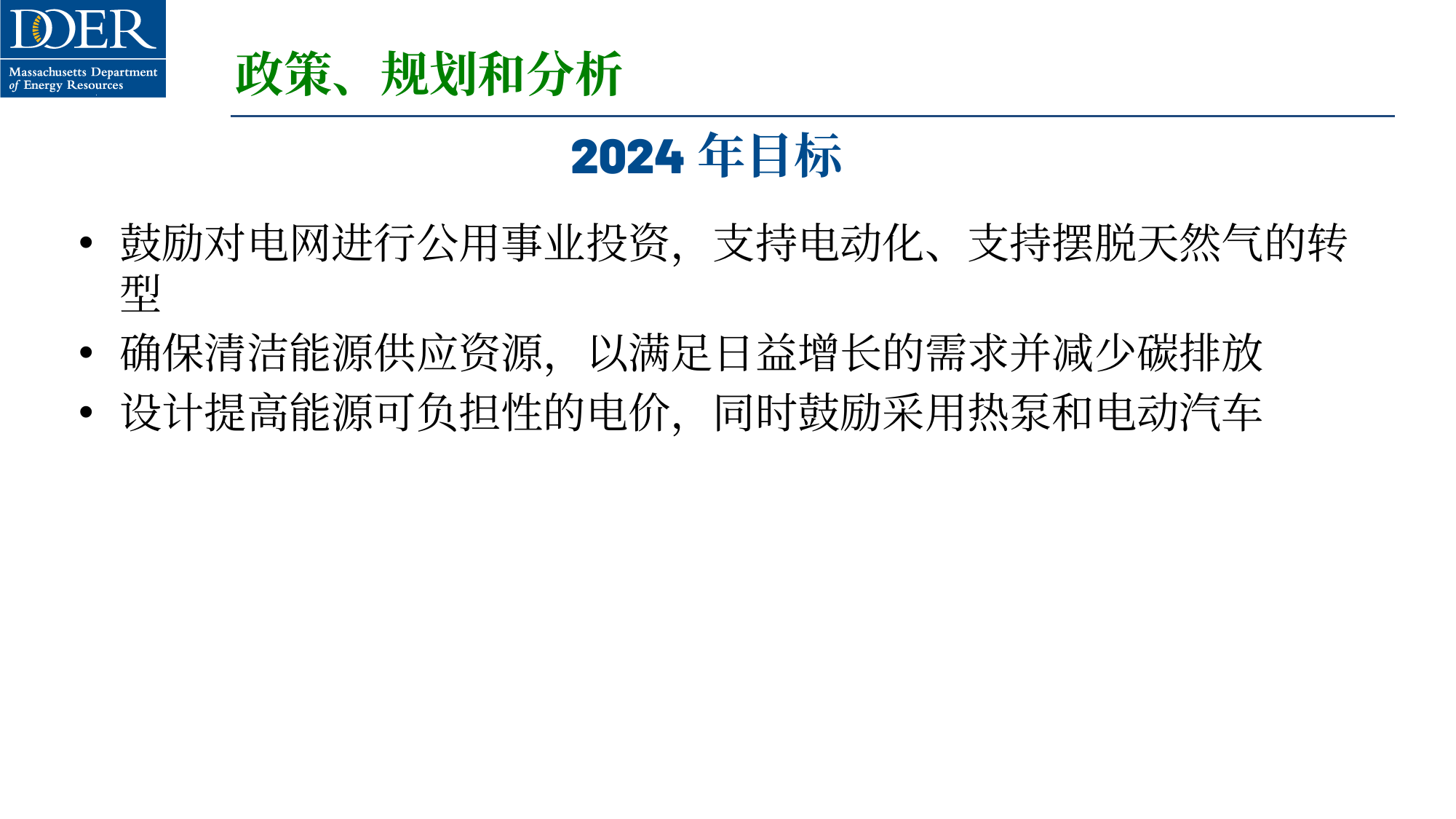

# 政策、规划和分析
2024年目标
鼓励对电网进行公用事业投资，支持电动化、支持摆脱天然气的转型
确保清洁能源供应资源，以满足日益增长的需求并减少碳排放
设计提高能源可负担性的电价，同时鼓励采用热泵和电动汽车